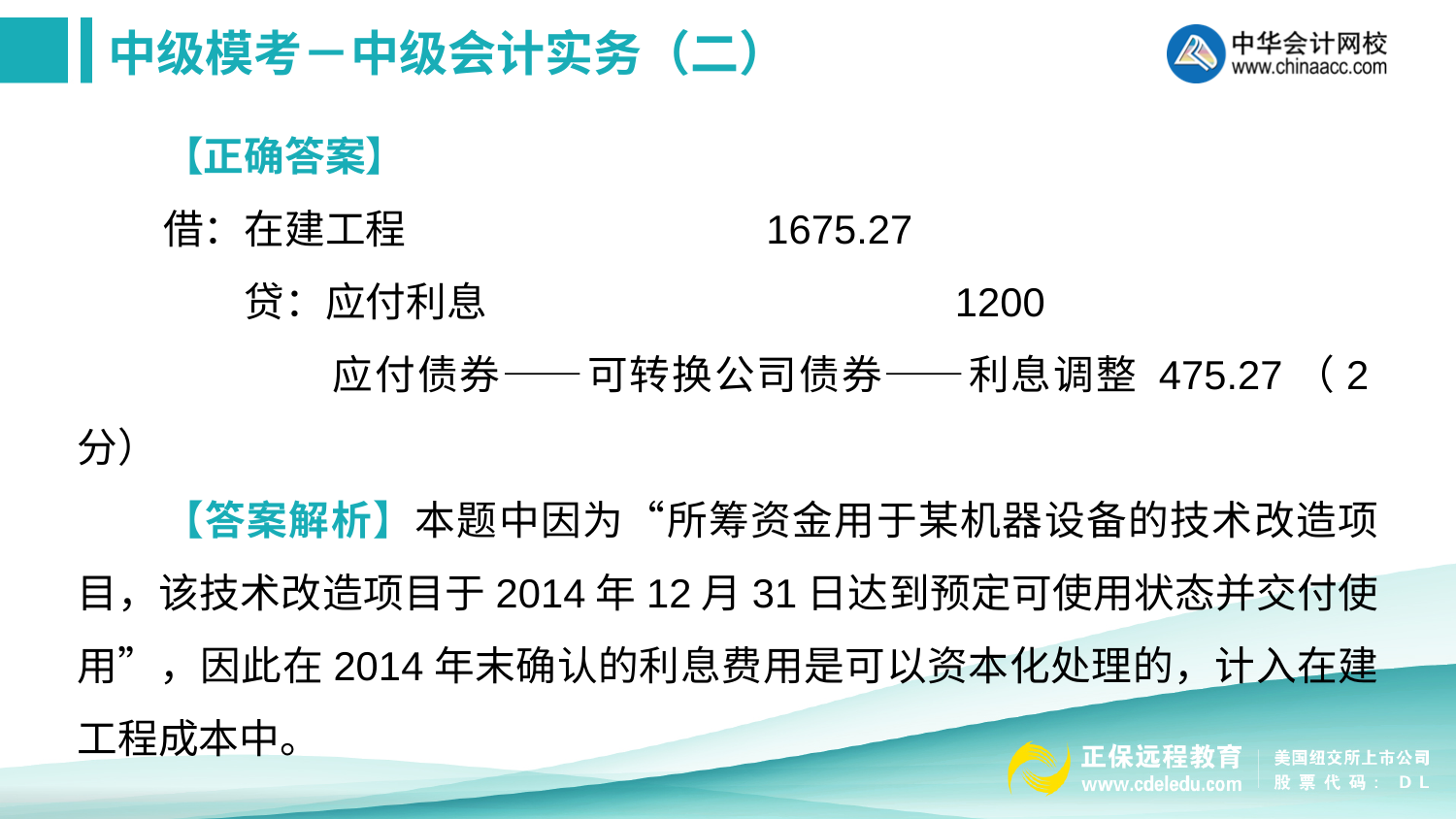

【正确答案】
借：在建工程                                       1675.27
　　贷：应付利息                                                   1200
　　　　应付债券——可转换公司债券——利息调整 475.27（2分）
【答案解析】本题中因为“所筹资金用于某机器设备的技术改造项目，该技术改造项目于2014年12月31日达到预定可使用状态并交付使用”，因此在2014年末确认的利息费用是可以资本化处理的，计入在建工程成本中。